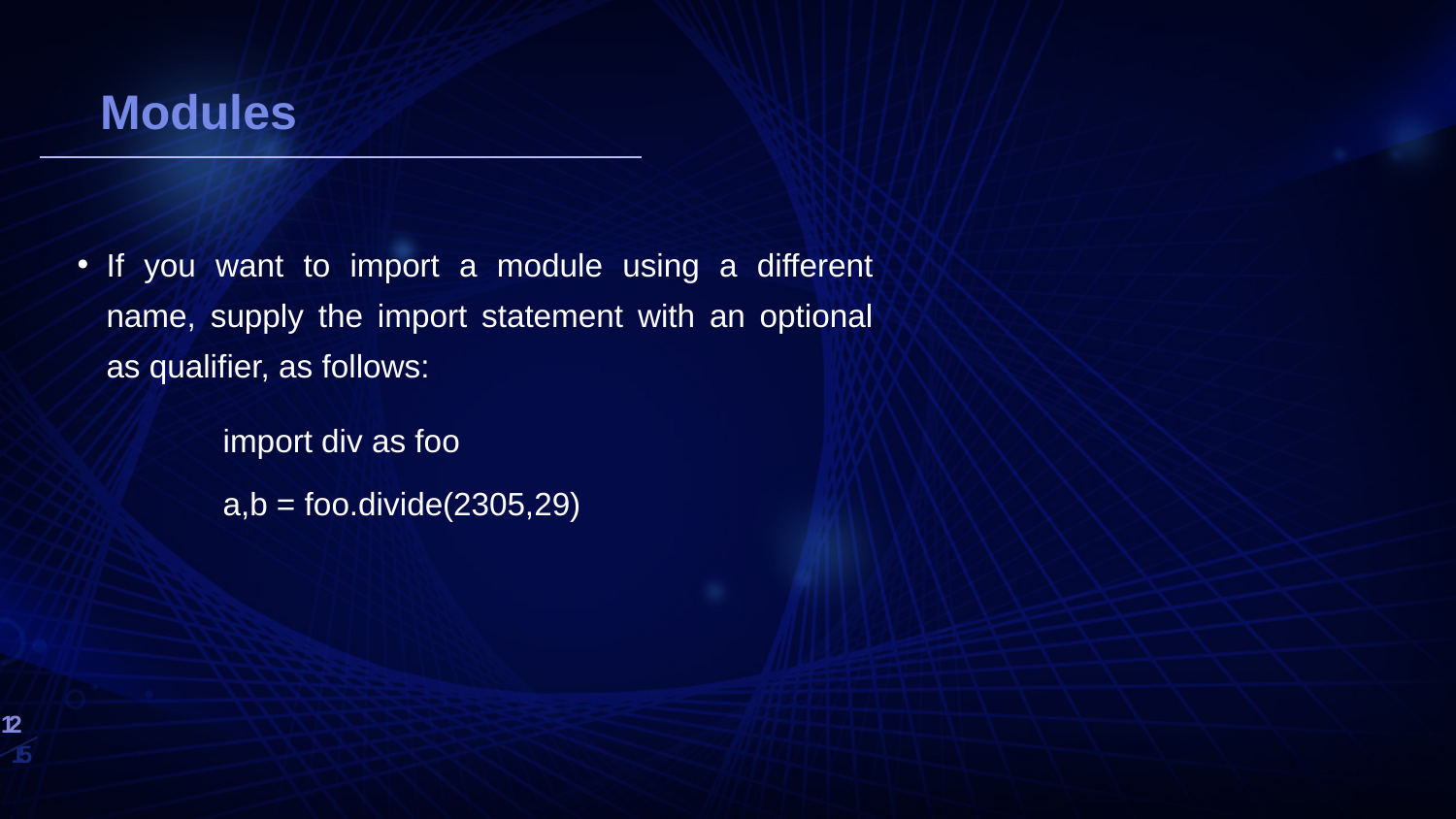

# 생각해보기
Modules
If you want to import a module using a different name, supply the import statement with an optional as qualifier, as follows:
	import div as foo
	a,b = foo.divide(2305,29)